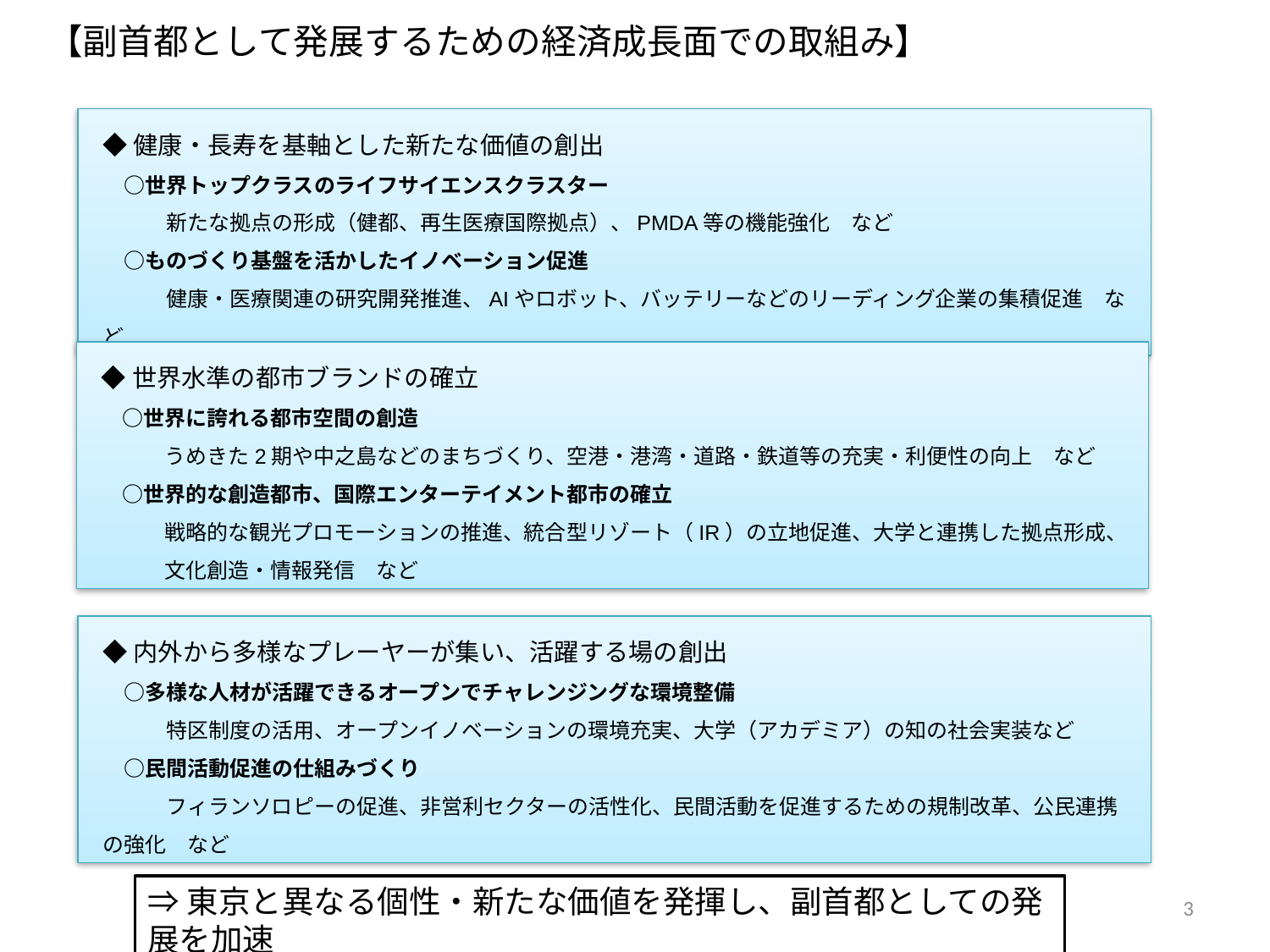

【副首都として発展するための経済成長面での取組み】
◆健康・長寿を基軸とした新たな価値の創出
　○世界トップクラスのライフサイエンスクラスター
　　　新たな拠点の形成（健都、再生医療国際拠点）、PMDA等の機能強化　など
　○ものづくり基盤を活かしたイノベーション促進
　　　健康・医療関連の研究開発推進、AIやロボット、バッテリーなどのリーディング企業の集積促進　など
◆世界水準の都市ブランドの確立
　○世界に誇れる都市空間の創造
　　　うめきた2期や中之島などのまちづくり、空港・港湾・道路・鉄道等の充実・利便性の向上　など
　○世界的な創造都市、国際エンターテイメント都市の確立
　　　戦略的な観光プロモーションの推進、統合型リゾート（IR）の立地促進、大学と連携した拠点形成、
　　　文化創造・情報発信　など
◆内外から多様なプレーヤーが集い、活躍する場の創出
　○多様な人材が活躍できるオープンでチャレンジングな環境整備
　　　特区制度の活用、オープンイノベーションの環境充実、大学（アカデミア）の知の社会実装など
　○民間活動促進の仕組みづくり
　　　フィランソロピーの促進、非営利セクターの活性化、民間活動を促進するための規制改革、公民連携の強化　など
⇒東京と異なる個性・新たな価値を発揮し、副首都としての発展を加速
3